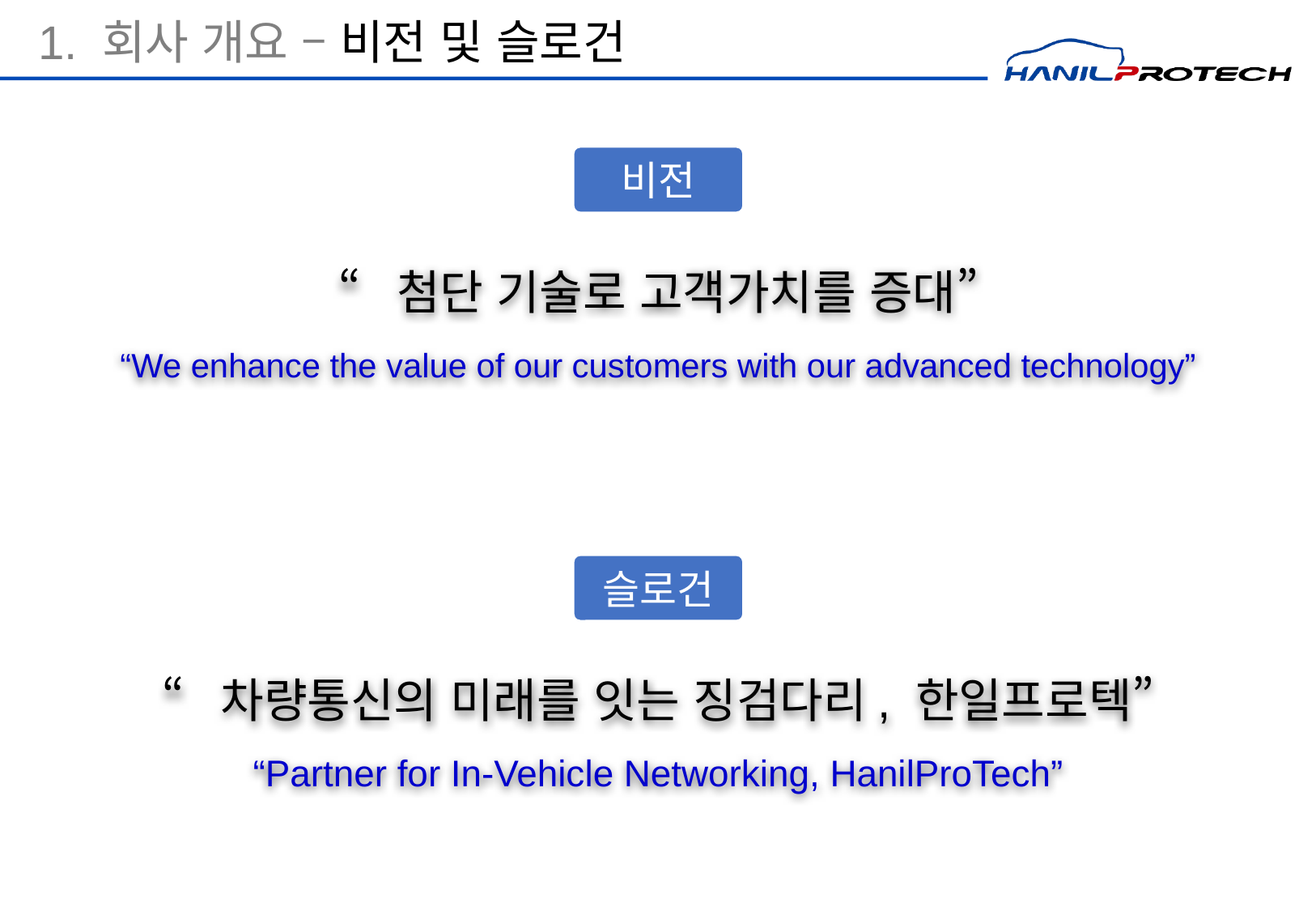

# 1. 회사 개요 – 비전 및 슬로건
비전
“첨단 기술로 고객가치를 증대”
“We enhance the value of our customers with our advanced technology”
슬로건
“차량통신의 미래를 잇는 징검다리, 한일프로텍”
“Partner for In-Vehicle Networking, HanilProTech”